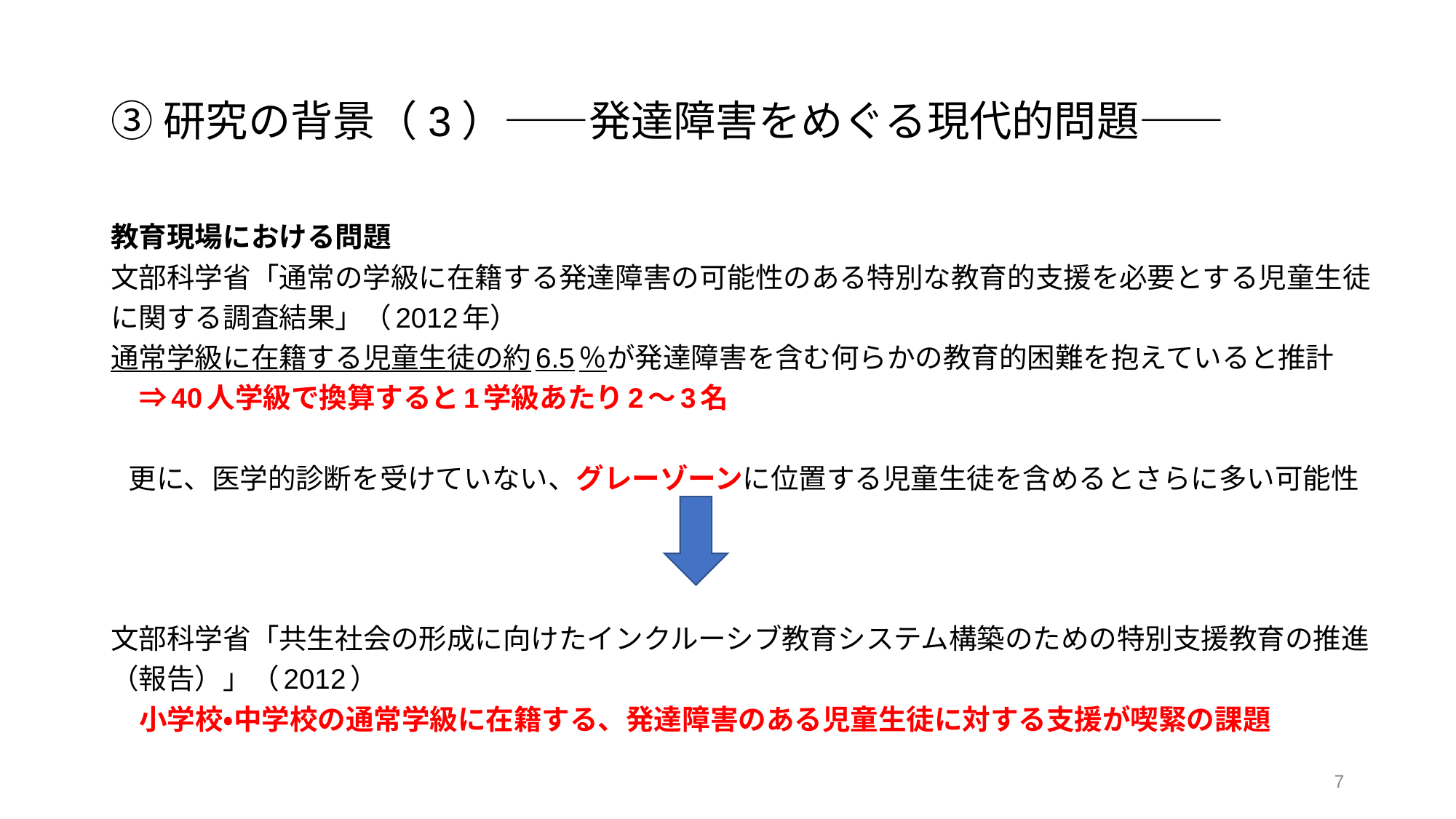

# ③研究の背景（3）――発達障害をめぐる現代的問題――
教育現場における問題
文部科学省「通常の学級に在籍する発達障害の可能性のある特別な教育的支援を必要とする児童生徒
に関する調査結果」（2012年）
通常学級に在籍する児童生徒の約6.5％が発達障害を含む何らかの教育的困難を抱えていると推計
　⇒40人学級で換算すると1学級あたり2～3名

更に、医学的診断を受けていない、グレーゾーンに位置する児童生徒を含めるとさらに多い可能性

文部科学省「共生社会の形成に向けたインクルーシブ教育システム構築のための特別支援教育の推進
（報告）」（2012）
　小学校・中学校の通常学級に在籍する、発達障害のある児童生徒に対する支援が喫緊の課題

7